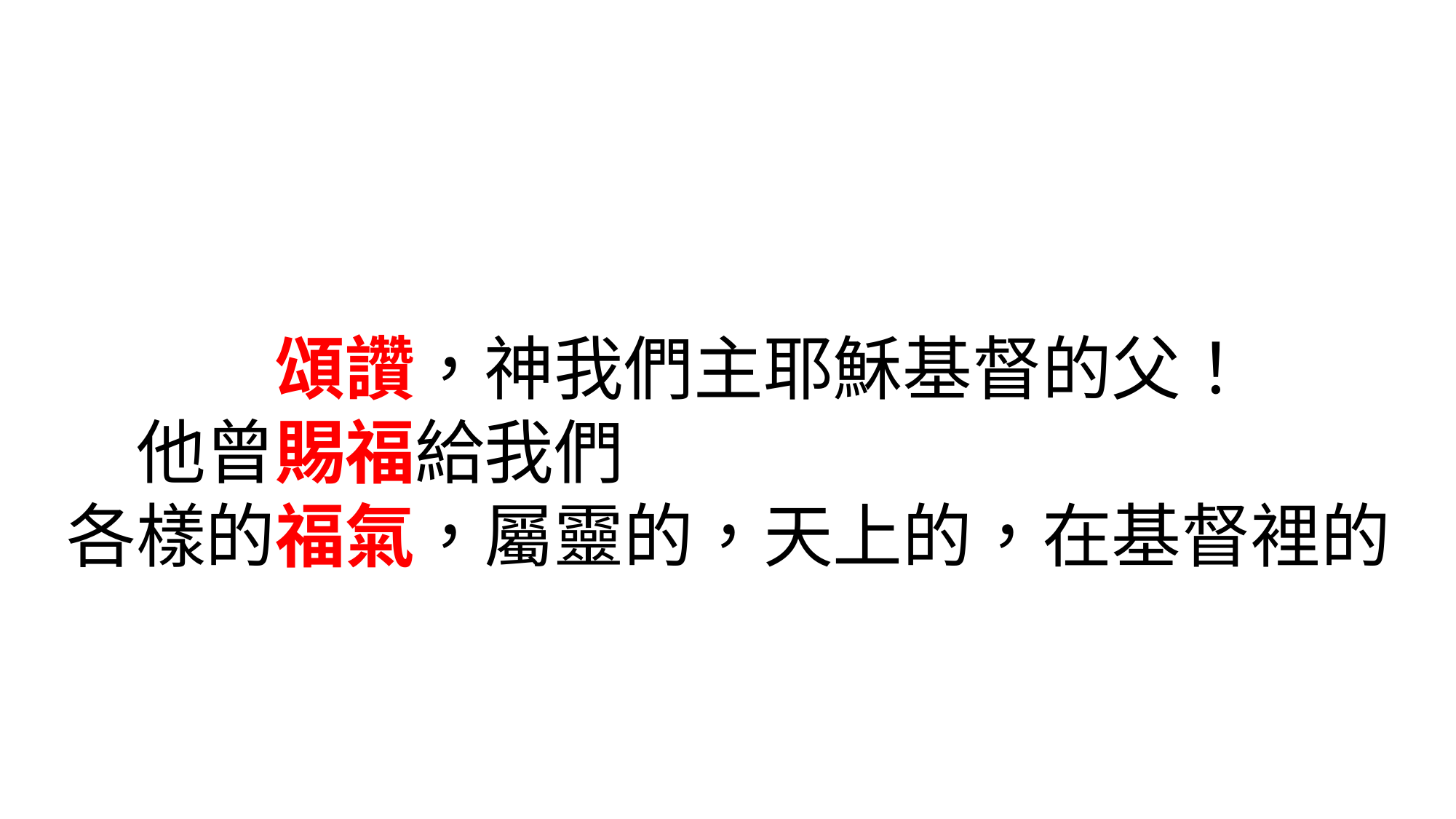

# 第一章
　　　頌讚，神我們主耶穌基督的父！
　他曾賜福給我們
各樣的福氣，屬靈的，天上的，在基督裡的